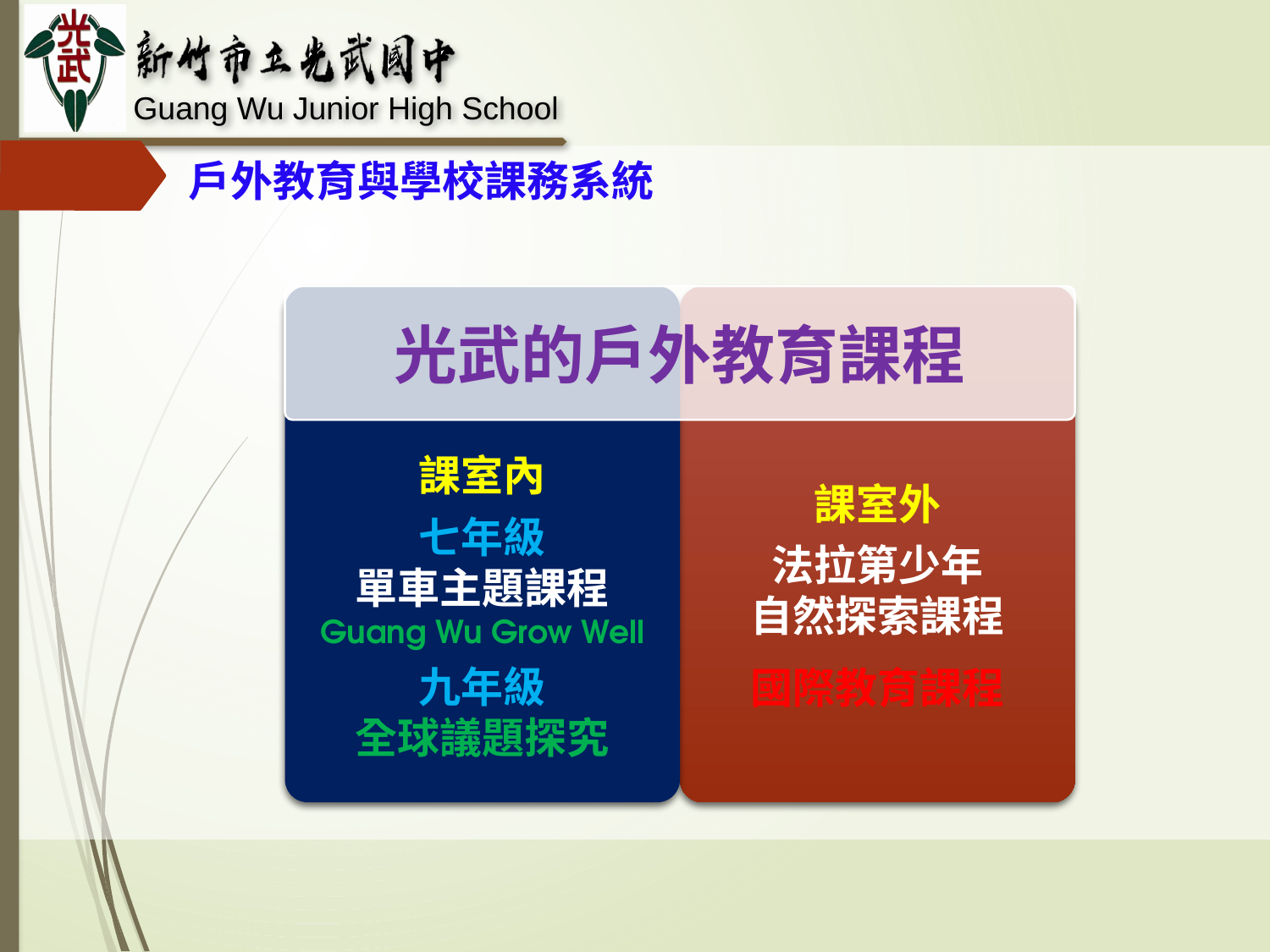

戶外教育與學校課務系統
光武的戶外教育課程

課室內
七年級
單車主題課程
Guang Wu Grow Well
九年級
全球議題探究

課室外
法拉第少年
自然探索課程
國際教育課程